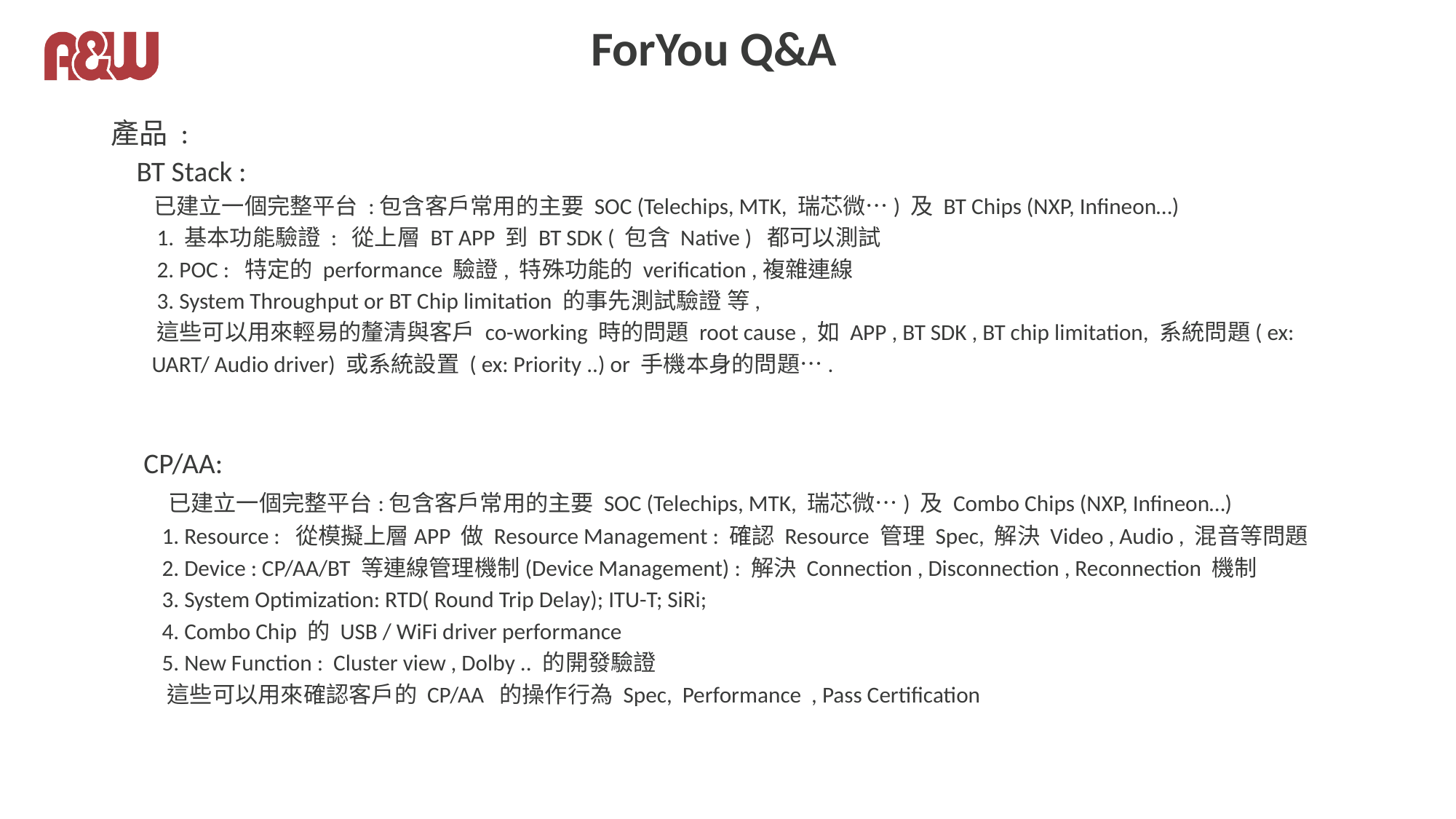

# ForYou Q&A
產品 :
    BT Stack :
        已建立一個完整平台 :包含客戶常用的主要 SOC (Telechips, MTK, 瑞芯微…) 及 BT Chips (NXP, Infineon…)
         1. 基本功能驗證 :  從上層 BT APP 到 BT SDK ( 包含 Native )  都可以測試
         2. POC :  特定的 performance 驗證, 特殊功能的 verification ,複雜連線
         3. System Throughput or BT Chip limitation 的事先測試驗證 等,
        這些可以用來輕易的釐清與客戶 co-working 時的問題 root cause , 如 APP , BT SDK , BT chip limitation, 系統問題( ex:
        UART/ Audio driver) 或系統設置 ( ex: Priority ..) or 手機本身的問題….

      CP/AA:
        已建立一個完整平台:包含客戶常用的主要 SOC (Telechips, MTK, 瑞芯微…) 及 Combo Chips (NXP, Infineon…)
          1. Resource :  從模擬上層APP 做 Resource Management : 確認 Resource 管理 Spec, 解決 Video , Audio , 混音等問題
          2. Device : CP/AA/BT 等連線管理機制(Device Management) : 解決 Connection , Disconnection , Reconnection 機制
          3. System Optimization: RTD( Round Trip Delay); ITU-T; SiRi;
          4. Combo Chip 的 USB / WiFi driver performance
          5. New Function :  Cluster view , Dolby .. 的開發驗證
          這些可以用來確認客戶的 CP/AA  的操作行為 Spec,  Performance  , Pass Certification